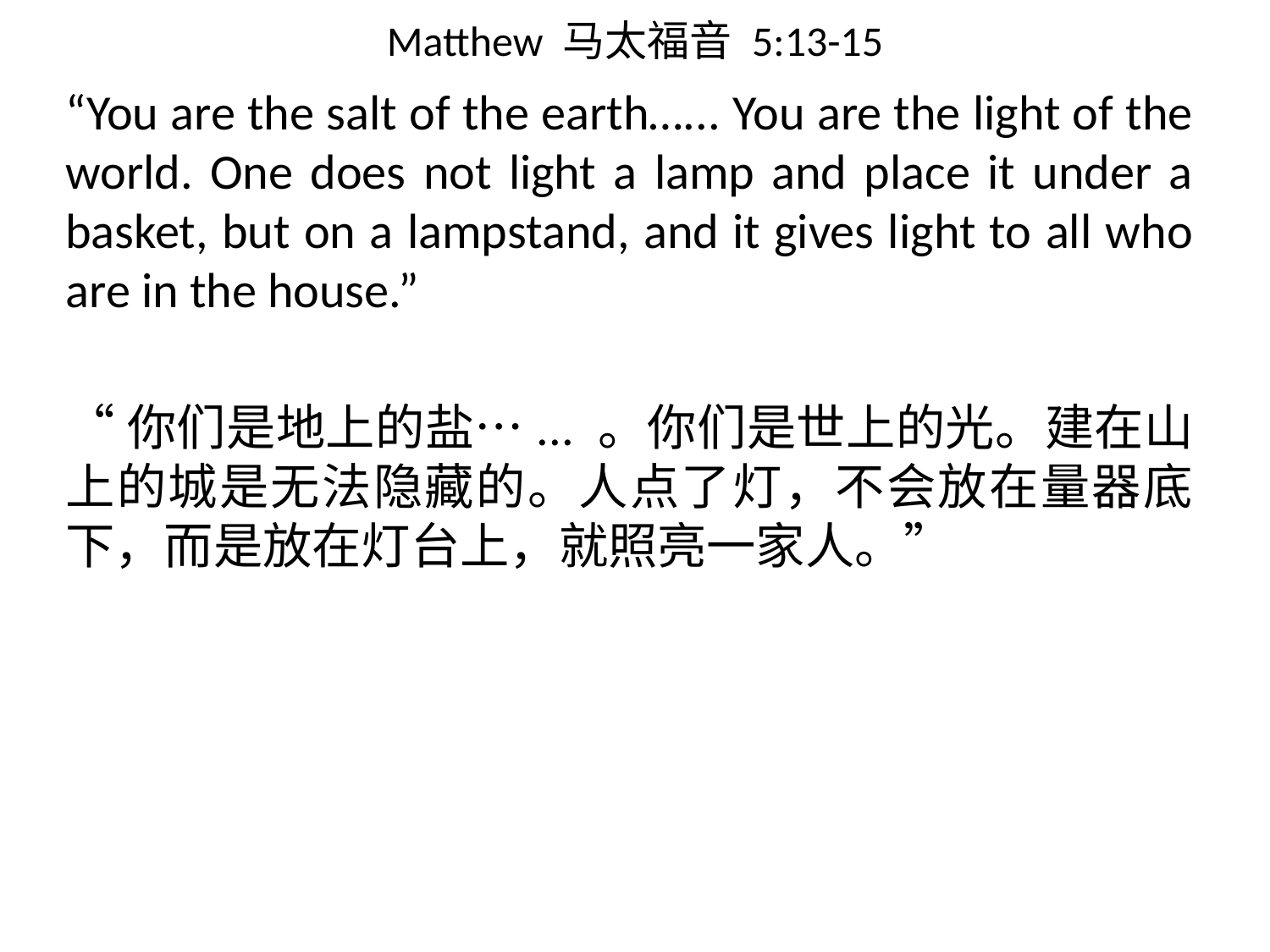

# Matthew 马太福音 5:13-15
“You are the salt of the earth…... You are the light of the world. One does not light a lamp and place it under a basket, but on a lampstand, and it gives light to all who are in the house.”

“你们是地上的盐…... 。你们是世上的光。建在山上的城是无法隐藏的。人点了灯，不会放在量器底下，而是放在灯台上，就照亮一家人。”